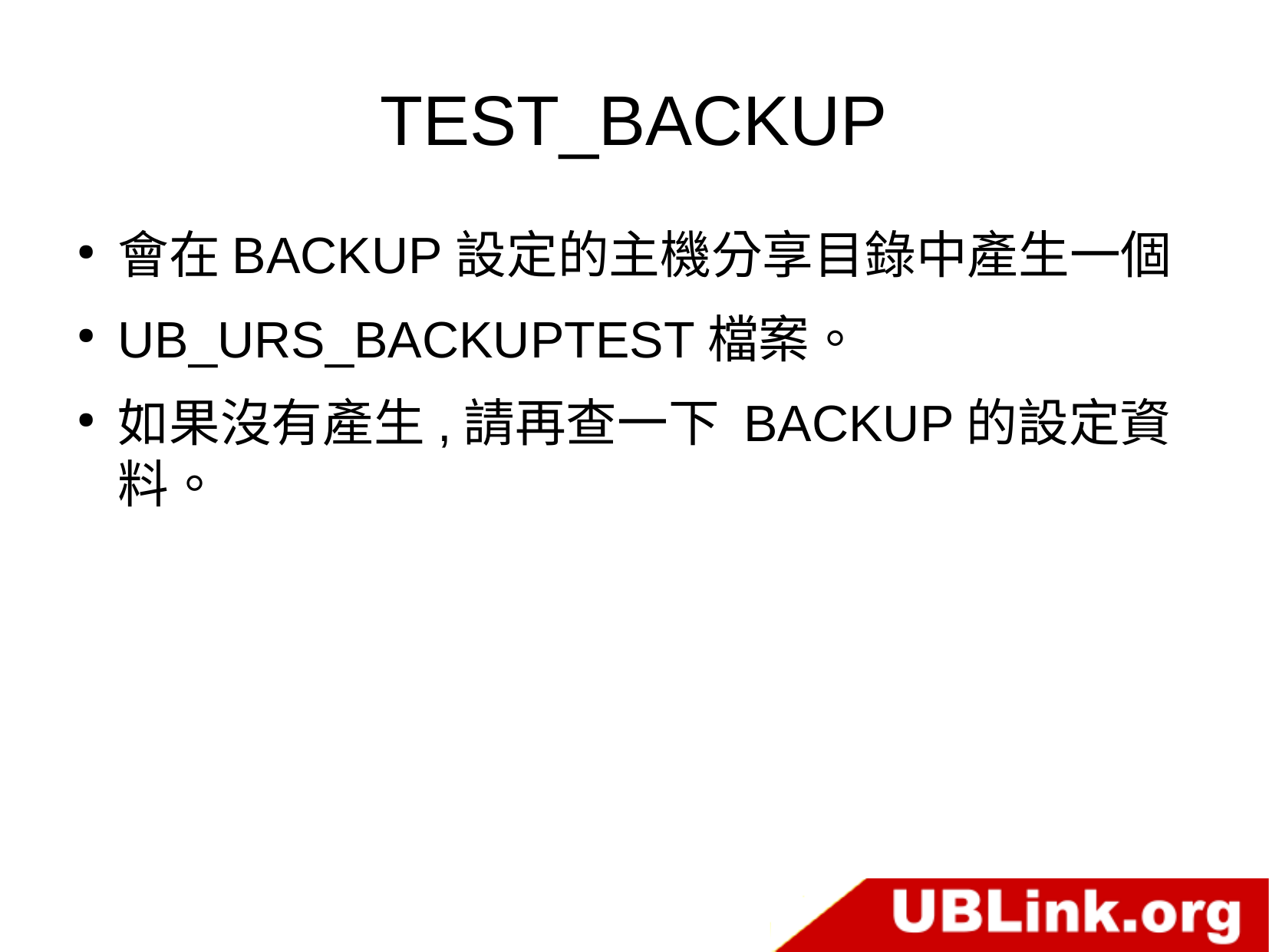

TEST_BACKUP
會在BACKUP設定的主機分享目錄中產生一個
UB_URS_BACKUPTEST檔案。
如果沒有產生,請再查一下 BACKUP的設定資料。